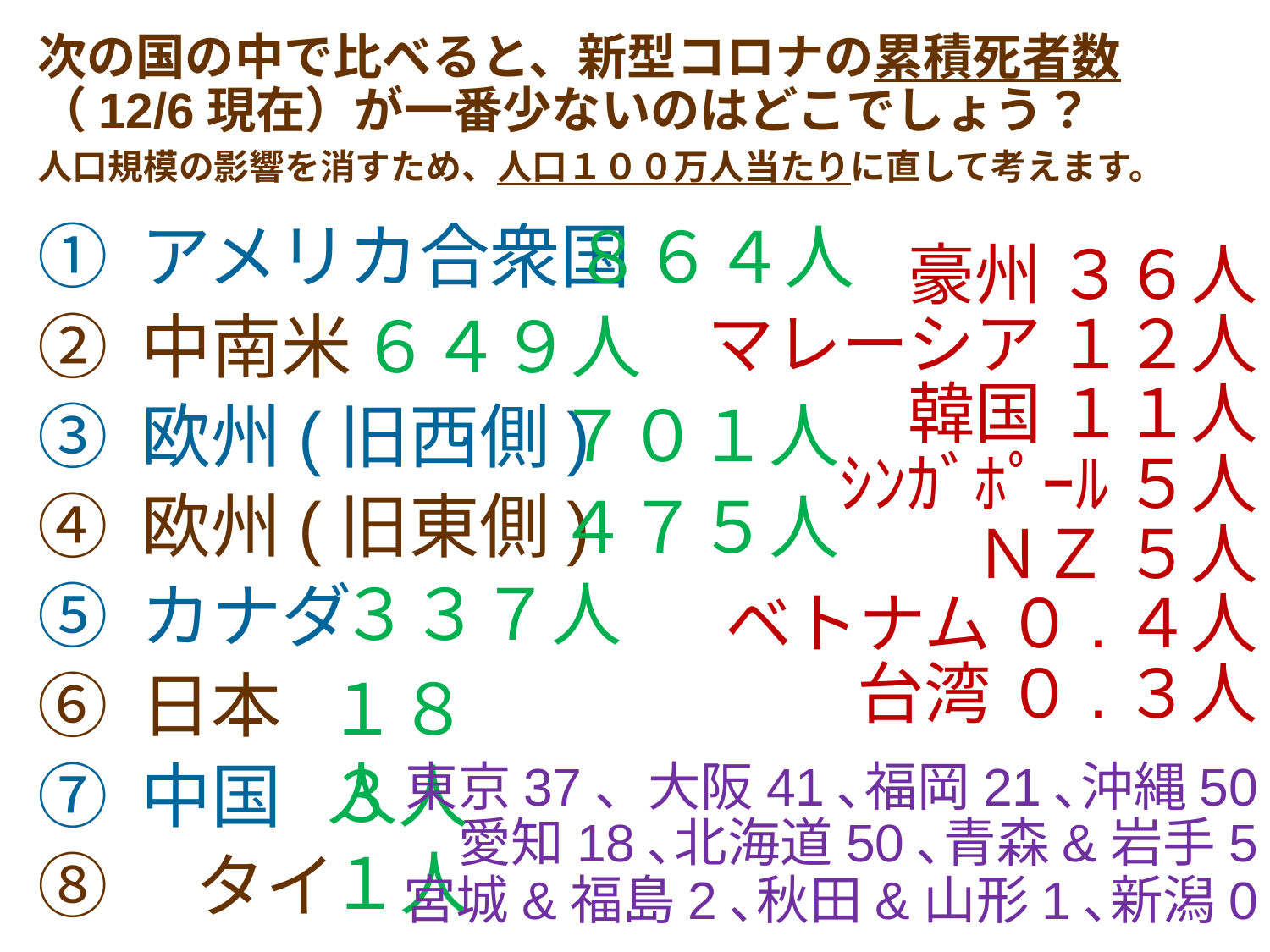

次の国の中で比べると、新型コロナの累積死者数（12/6現在）が一番少ないのはどこでしょう？
人口規模の影響を消すため、人口１００万人当たりに直して考えます。

① アメリカ合衆国
② 中南米
③ 欧州(旧西側)
④ 欧州(旧東側)
⑤ カナダ
⑥ 日本
⑦ 中国
⑧　タイ
８６４人
豪州 ３６人
マレーシア １２人
韓国 １１人
ｼﾝｶﾞﾎﾟｰﾙ ５人
ＮＺ ５人
ベトナム ０.４人
台湾 ０.３人
東京37、大阪41､福岡21､沖縄50
愛知18､北海道50､青森&岩手5
宮城&福島2､秋田&山形1､新潟0
６４９人
７０１人
４７５人
３３７人
１８人
３人
１人